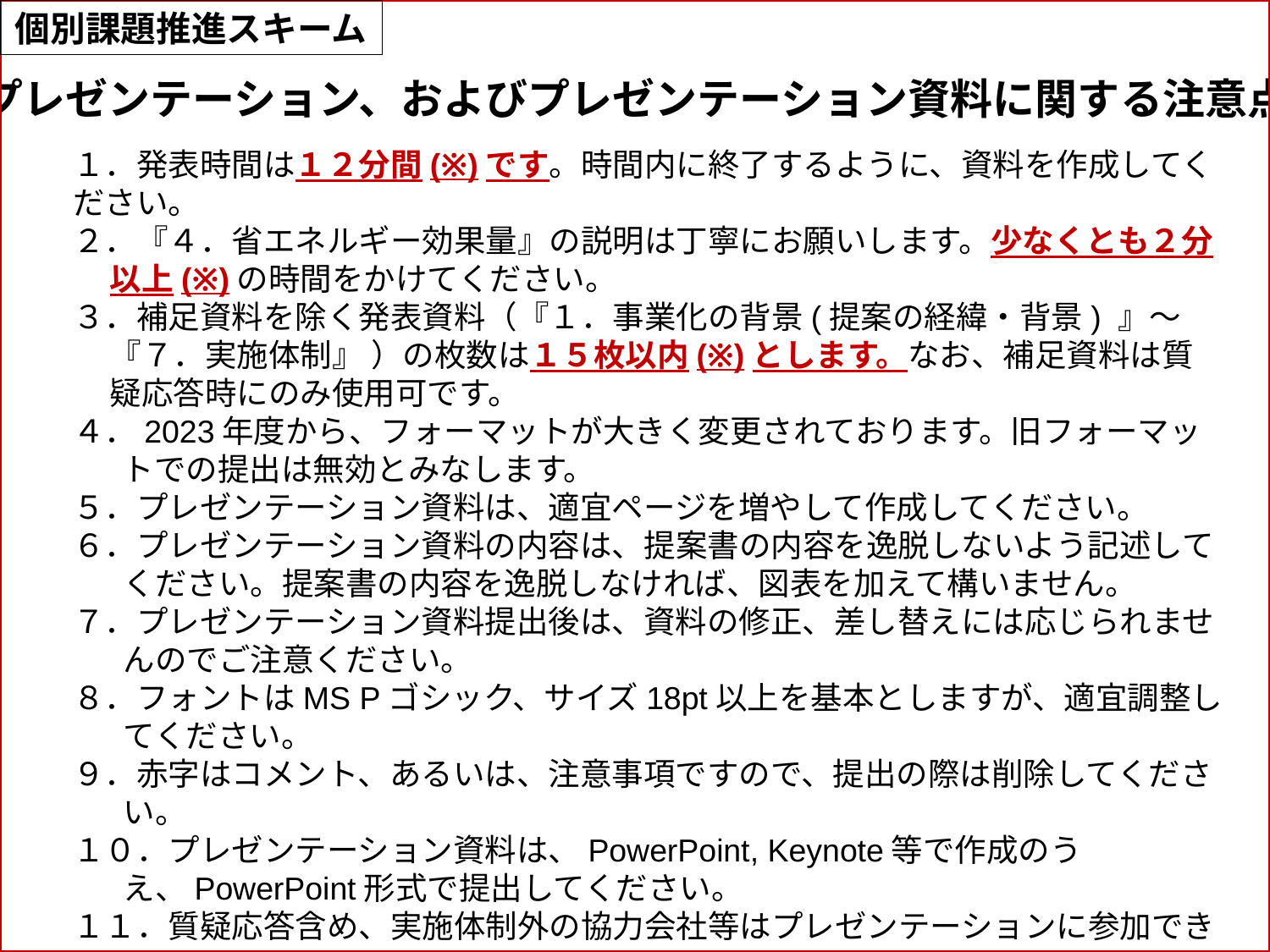

個別課題推進スキーム
プレゼンテーション、およびプレゼンテーション資料に関する注意点
１．発表時間は１２分間(※)です。時間内に終了するように、資料を作成してください。
２．『４．省エネルギー効果量』の説明は丁寧にお願いします。少なくとも２分以上(※)の時間をかけてください。
３．補足資料を除く発表資料（『１．事業化の背景(提案の経緯・背景) 』～『７．実施体制』 ）の枚数は１５枚以内(※)とします。なお、補足資料は質疑応答時にのみ使用可です。
４．2023年度から、フォーマットが大きく変更されております。旧フォーマットでの提出は無効とみなします。
５．プレゼンテーション資料は、適宜ページを増やして作成してください。
６．プレゼンテーション資料の内容は、提案書の内容を逸脱しないよう記述してください。提案書の内容を逸脱しなければ、図表を加えて構いません。
７．プレゼンテーション資料提出後は、資料の修正、差し替えには応じられませんのでご注意ください。
８．フォントはMS Pゴシック、サイズ18pt以上を基本としますが、適宜調整してください。
９．赤字はコメント、あるいは、注意事項ですので、提出の際は削除してください。
１０．プレゼンテーション資料は、PowerPoint, Keynote等で作成のうえ、PowerPoint形式で提出してください。
１１．質疑応答含め、実施体制外の協力会社等はプレゼンテーションに参加できません。
１２．資料提出の際には本ページ、資料中赤枠の注釈を削除してください。

※応募件数によって変更の可能性あり（その場合は事務局より別途連絡します）